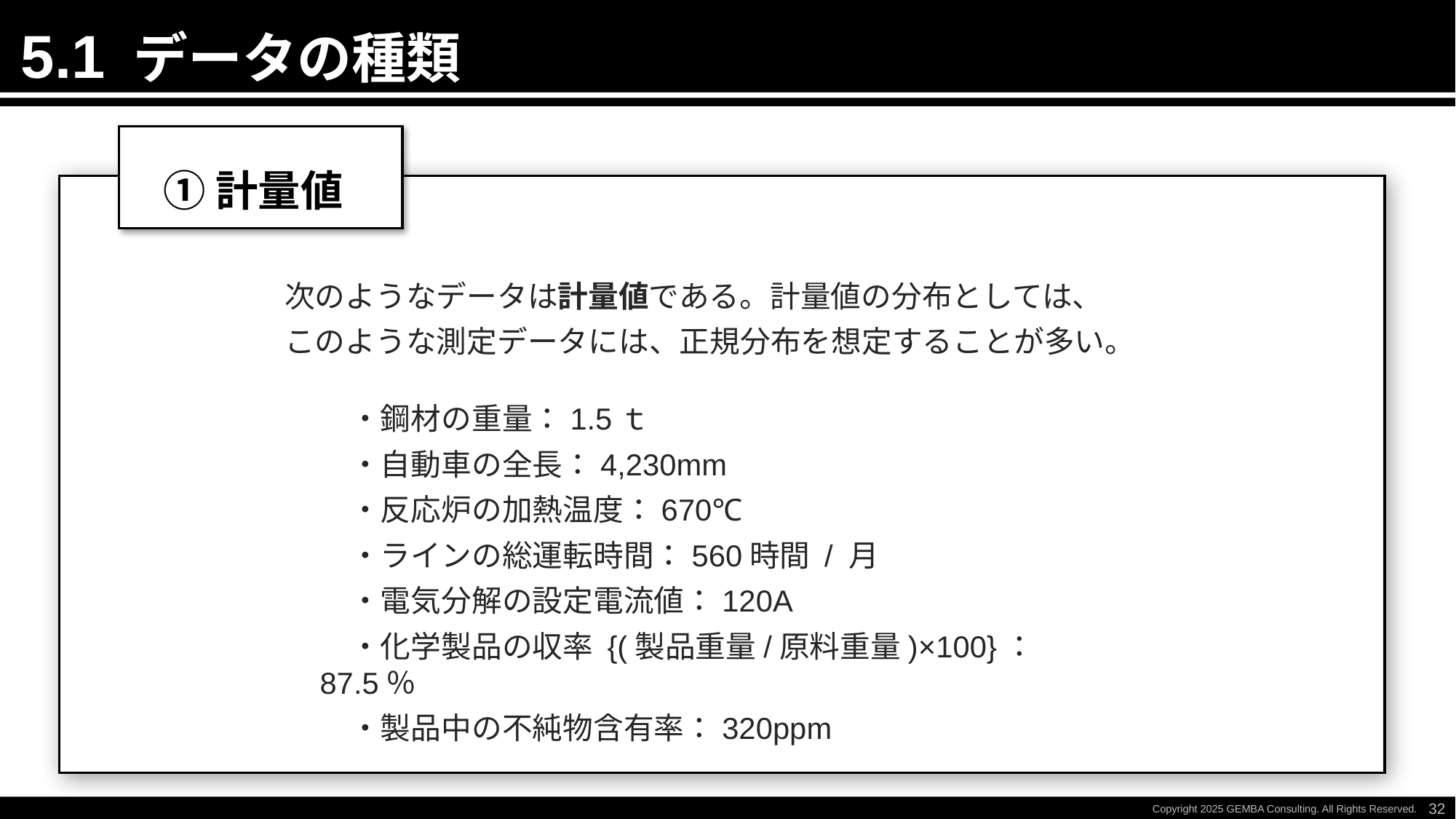

5.1 データの種類

①計量値

次のようなデータは計量値である。計量値の分布としては、
このような測定データには、正規分布を想定することが多い。
　・鋼材の重量：1.5ｔ
　・自動車の全長：4,230mm
　・反応炉の加熱温度：670℃
　・ラインの総運転時間：560時間 / 月
　・電気分解の設定電流値：120A
　・化学製品の収率 {(製品重量/原料重量)×100}：87.5％
　・製品中の不純物含有率：320ppm
32